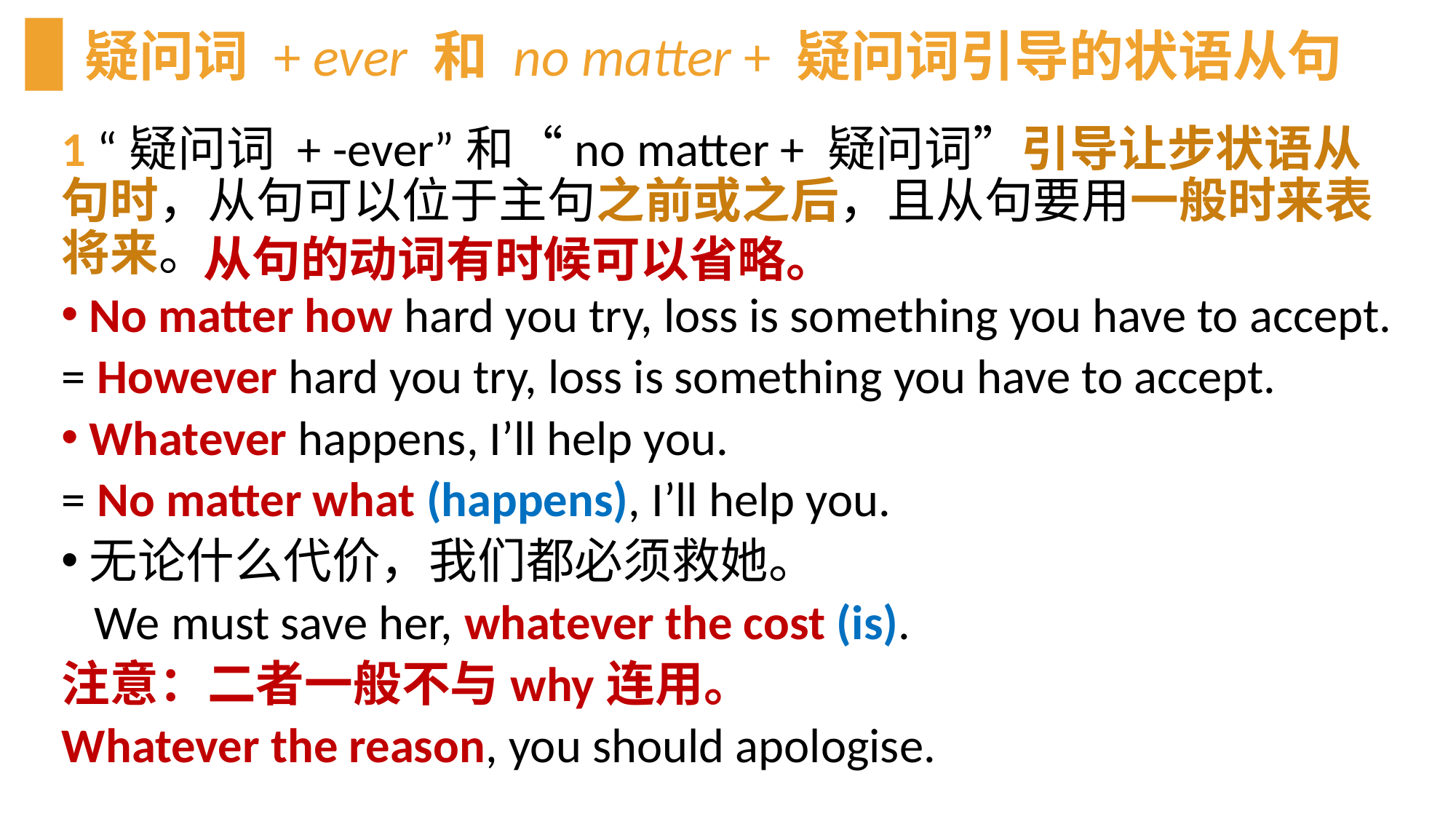

# 疑问词 + ever 和 no matter + 疑问词引导的状语从句
1 “疑问词 + -ever”和“no matter + 疑问词”引导让步状语从句时，从句可以位于主句之前或之后，且从句要用一般时来表将来。
No matter how hard you try, loss is something you have to accept.
= However hard you try, loss is something you have to accept.
Whatever happens, I’ll help you.
= No matter what (happens), I’ll help you.
无论什么代价，我们都必须救她。
   We must save her, whatever the cost (is).
注意：二者一般不与why连用。
Whatever the reason, you should apologise.
从句的动词有时候可以省略。